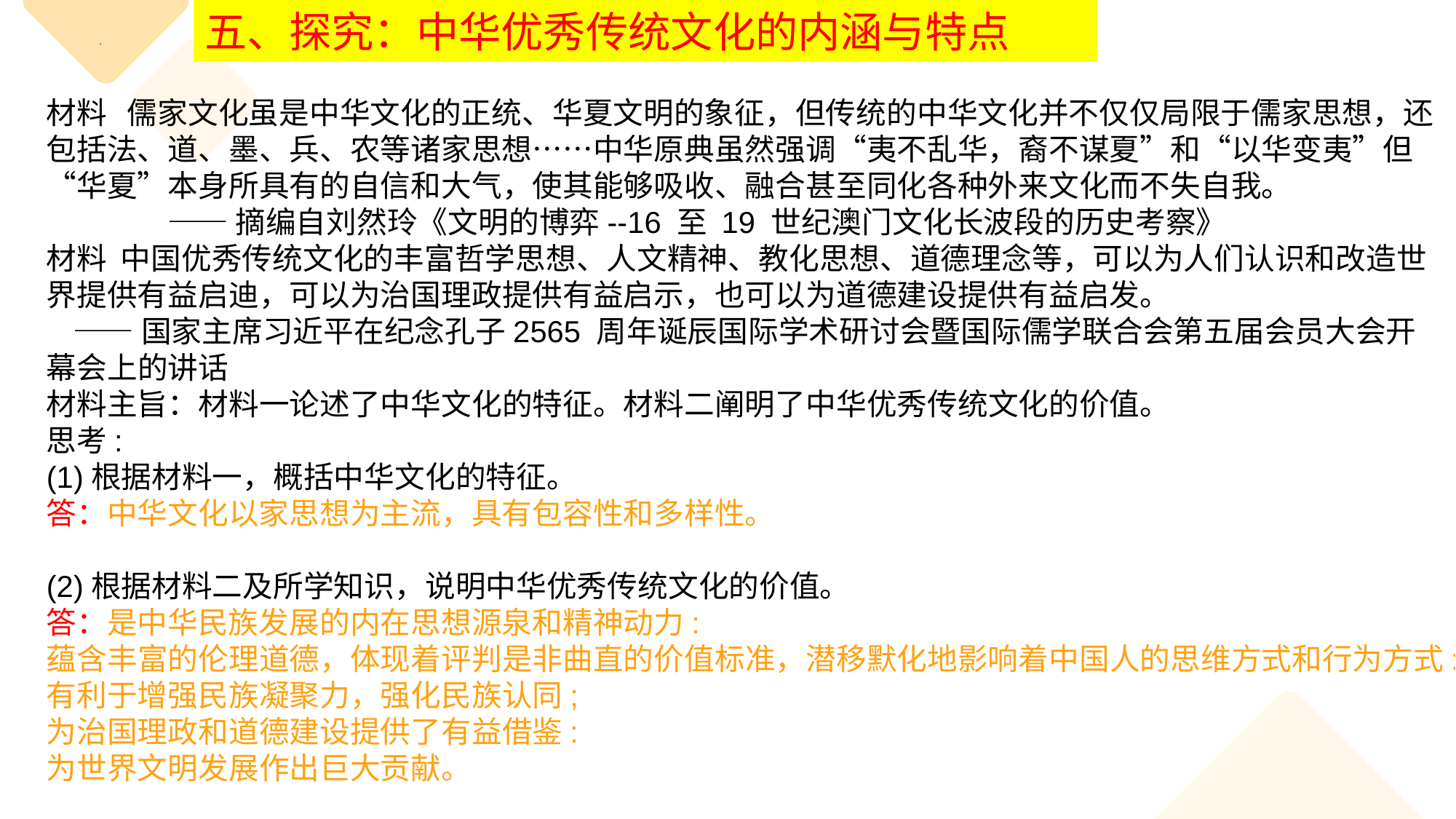

五、探究：中华优秀传统文化的内涵与特点
材料   儒家文化虽是中华文化的正统、华夏文明的象征，但传统的中华文化并不仅仅局限于儒家思想，还包括法、道、墨、兵、农等诸家思想……中华原典虽然强调“夷不乱华，裔不谋夏”和“以华变夷”但“华夏”本身所具有的自信和大气，使其能够吸收、融合甚至同化各种外来文化而不失自我。
                  ——摘编自刘然玲《文明的博弈--16 至 19 世纪澳门文化长波段的历史考察》
材料  中国优秀传统文化的丰富哲学思想、人文精神、教化思想、道德理念等，可以为人们认识和改造世界提供有益启迪，可以为治国理政提供有益启示，也可以为道德建设提供有益启发。
    ——国家主席习近平在纪念孔子2565 周年诞辰国际学术研讨会暨国际儒学联合会第五届会员大会开幕会上的讲话
材料主旨：材料一论述了中华文化的特征。材料二阐明了中华优秀传统文化的价值。
思考:
(1)根据材料一，概括中华文化的特征。
答：中华文化以家思想为主流，具有包容性和多样性。

(2)根据材料二及所学知识，说明中华优秀传统文化的价值。
答：是中华民族发展的内在思想源泉和精神动力:
蕴含丰富的伦理道德，体现着评判是非曲直的价值标准，潜移默化地影响着中国人的思维方式和行为方式:
有利于增强民族凝聚力，强化民族认同;
为治国理政和道德建设提供了有益借鉴:
为世界文明发展作出巨大贡献。